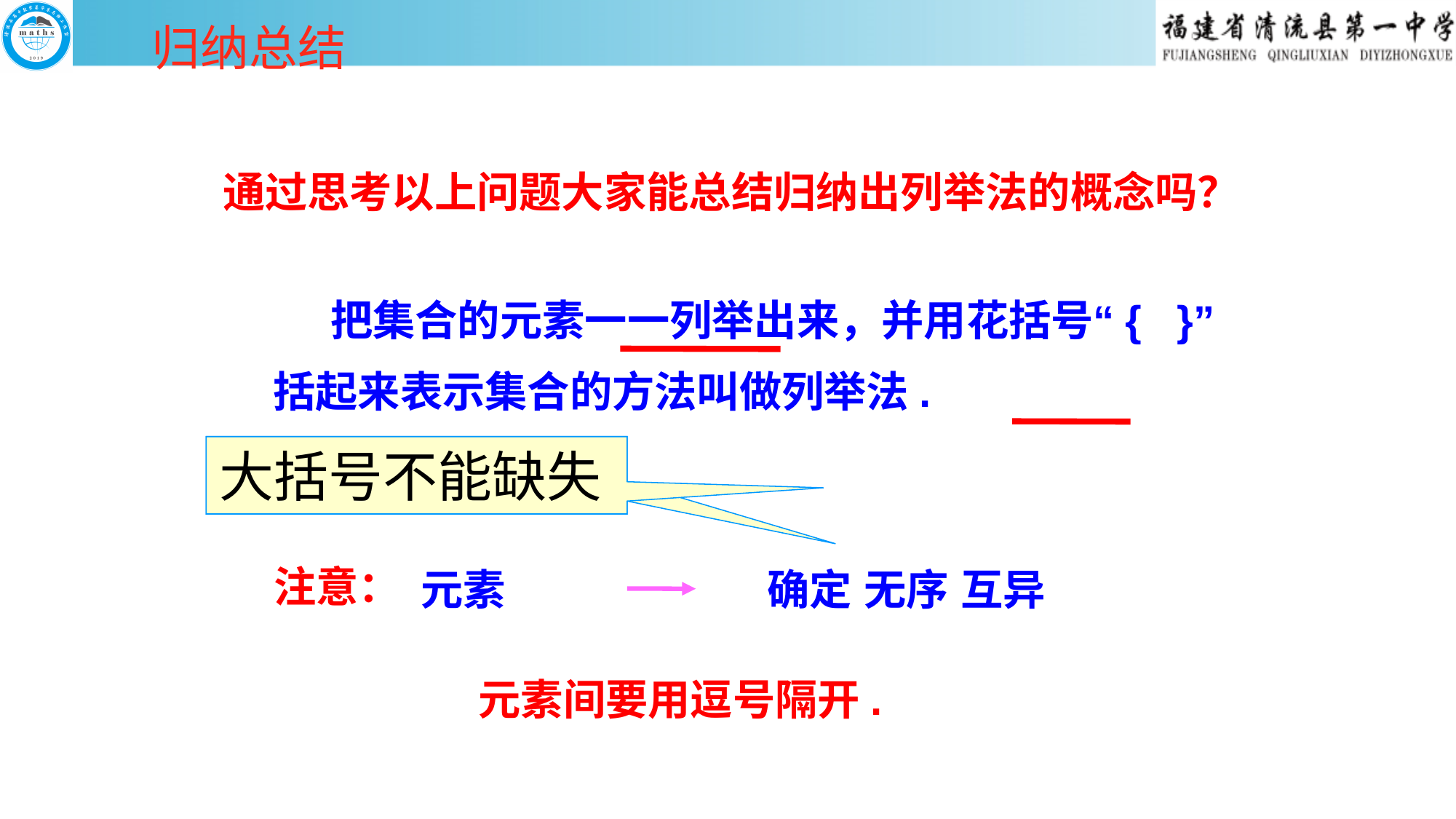

归纳总结
通过思考以上问题大家能总结归纳出列举法的概念吗？
    把集合的元素一一列举出来，并用花括号“{   }” 括起来表示集合的方法叫做列举法.

大括号不能缺失
注意：
元素
确定 无序 互异

元素间要用逗号隔开.